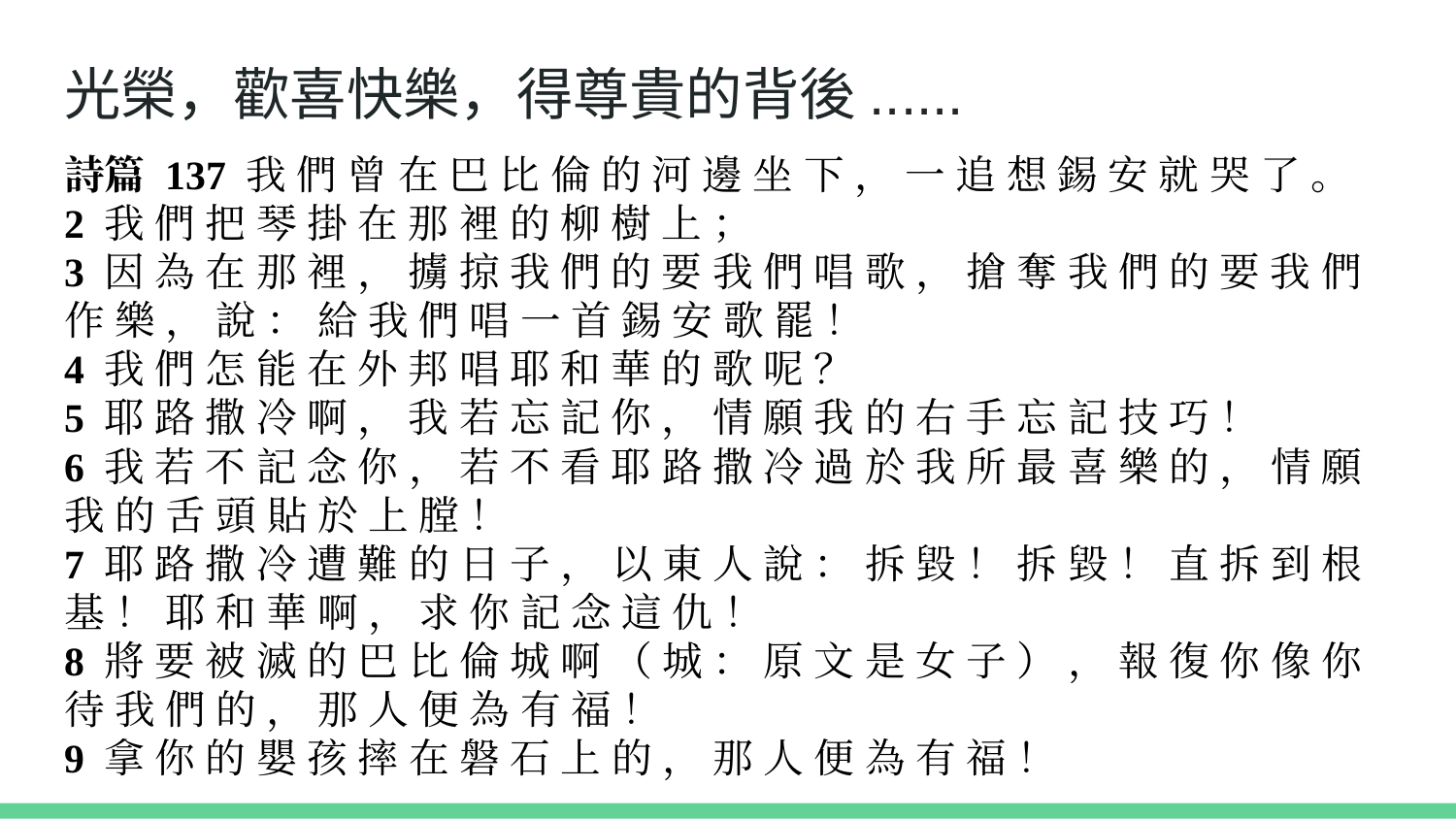

# 光榮，歡喜快樂，得尊貴的背後......
詩篇 137 我 們 曾 在 巴 比 倫 的 河 邊 坐 下 ， 一 追 想 錫 安 就 哭 了 。
2 我 們 把 琴 掛 在 那 裡 的 柳 樹 上 ；
3 因 為 在 那 裡 ， 擄 掠 我 們 的 要 我 們 唱 歌 ， 搶 奪 我 們 的 要 我 們 作 樂 ， 說 ： 給 我 們 唱 一 首 錫 安 歌 罷 ！
4 我 們 怎 能 在 外 邦 唱 耶 和 華 的 歌 呢 ？
5 耶 路 撒 冷 啊 ， 我 若 忘 記 你 ， 情 願 我 的 右 手 忘 記 技 巧 ！
6 我 若 不 記 念 你 ， 若 不 看 耶 路 撒 冷 過 於 我 所 最 喜 樂 的 ， 情 願 我 的 舌 頭 貼 於 上 膛 ！
7 耶 路 撒 冷 遭 難 的 日 子 ， 以 東 人 說 ： 拆 毀 ！ 拆 毀 ！ 直 拆 到 根 基 ！ 耶 和 華 啊 ， 求 你 記 念 這 仇 ！
8 將 要 被 滅 的 巴 比 倫 城 啊 （ 城 ： 原 文 是 女 子 ） ， 報 復 你 像 你 待 我 們 的 ， 那 人 便 為 有 福 ！
9 拿 你 的 嬰 孩 摔 在 磐 石 上 的 ， 那 人 便 為 有 福 ！